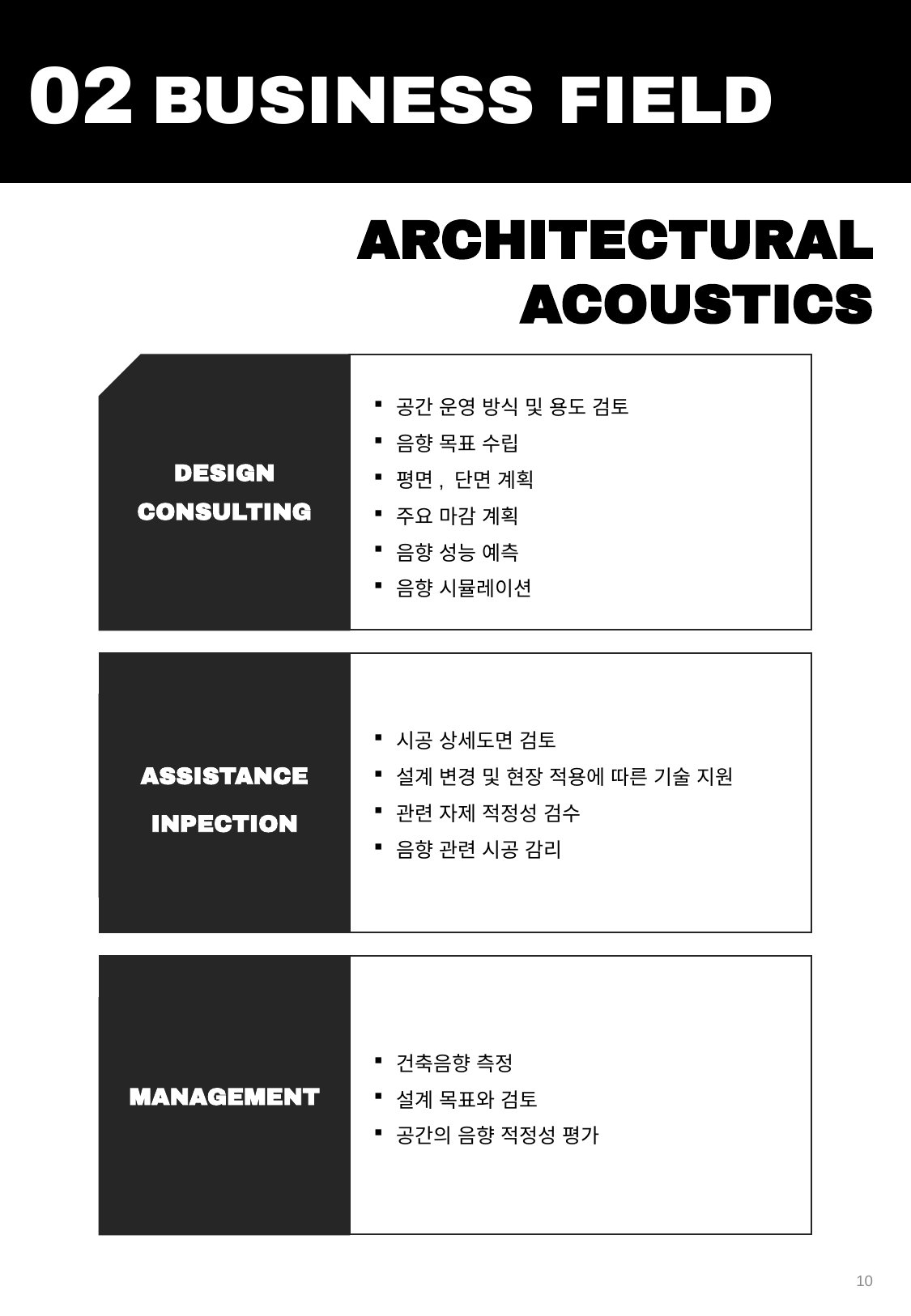

02 BUSINESS FIELD
ARCHITECTURAL ACOUSTICS

DESIGN
CONSULTING
공간 운영 방식 및 용도 검토
음향 목표 수립
평면, 단면 계획
주요 마감 계획
음향 성능 예측
음향 시뮬레이션

시공 상세도면 검토
설계 변경 및 현장 적용에 따른 기술 지원
관련 자제 적정성 검수
음향 관련 시공 감리
ASSISTANCE
INPECTION

건축음향 측정
설계 목표와 검토
공간의 음향 적정성 평가
MANAGEMENT
10